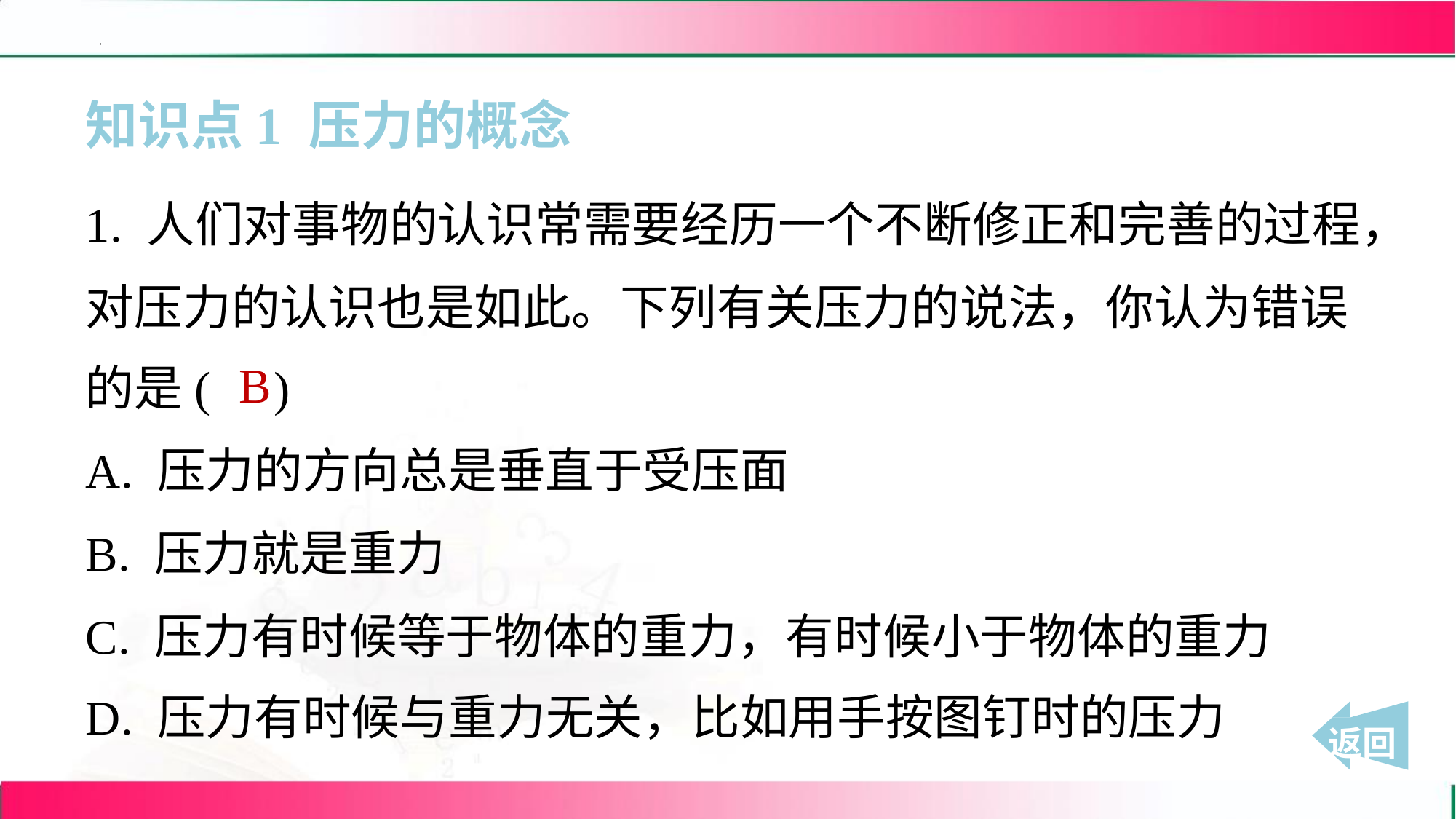

知识点1 压力的概念
1. 人们对事物的认识常需要经历一个不断修正和完善的过程，
对压力的认识也是如此。下列有关压力的说法，你认为错误
的是(     )
B
A. 压力的方向总是垂直于受压面
B. 压力就是重力
C. 压力有时候等于物体的重力，有时候小于物体的重力
D. 压力有时候与重力无关，比如用手按图钉时的压力
 返回